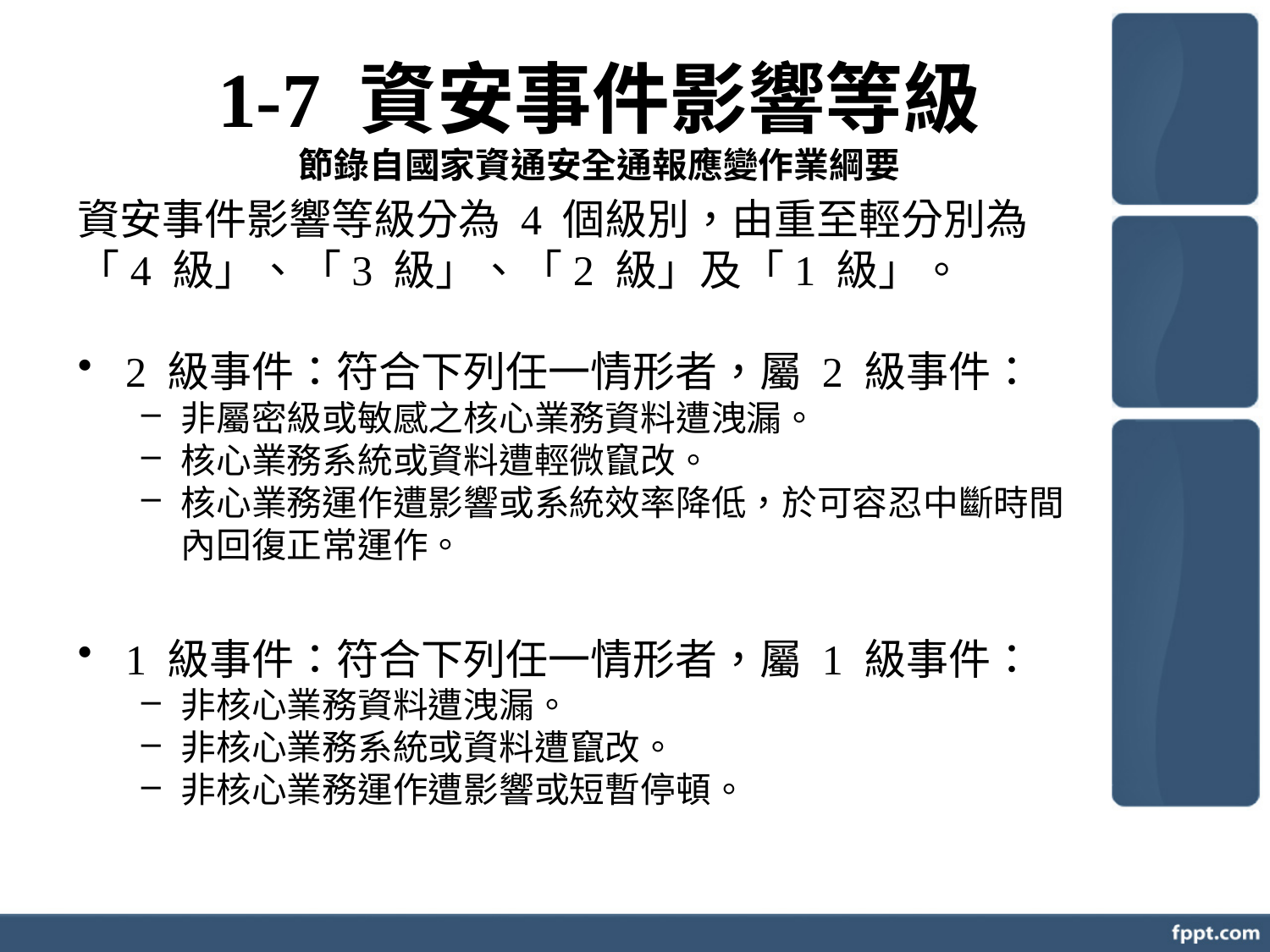

# 1-7 資安事件影響等級 節錄自國家資通安全通報應變作業綱要
資安事件影響等級分為 4 個級別，由重至輕分別為「4 級」、「3 級」、「2 級」及「1 級」。

2 級事件：符合下列任一情形者，屬 2 級事件：
非屬密級或敏感之核心業務資料遭洩漏。
核心業務系統或資料遭輕微竄改。
核心業務運作遭影響或系統效率降低，於可容忍中斷時間內回復正常運作。

1 級事件：符合下列任一情形者，屬 1 級事件：
非核心業務資料遭洩漏。
非核心業務系統或資料遭竄改。
非核心業務運作遭影響或短暫停頓。